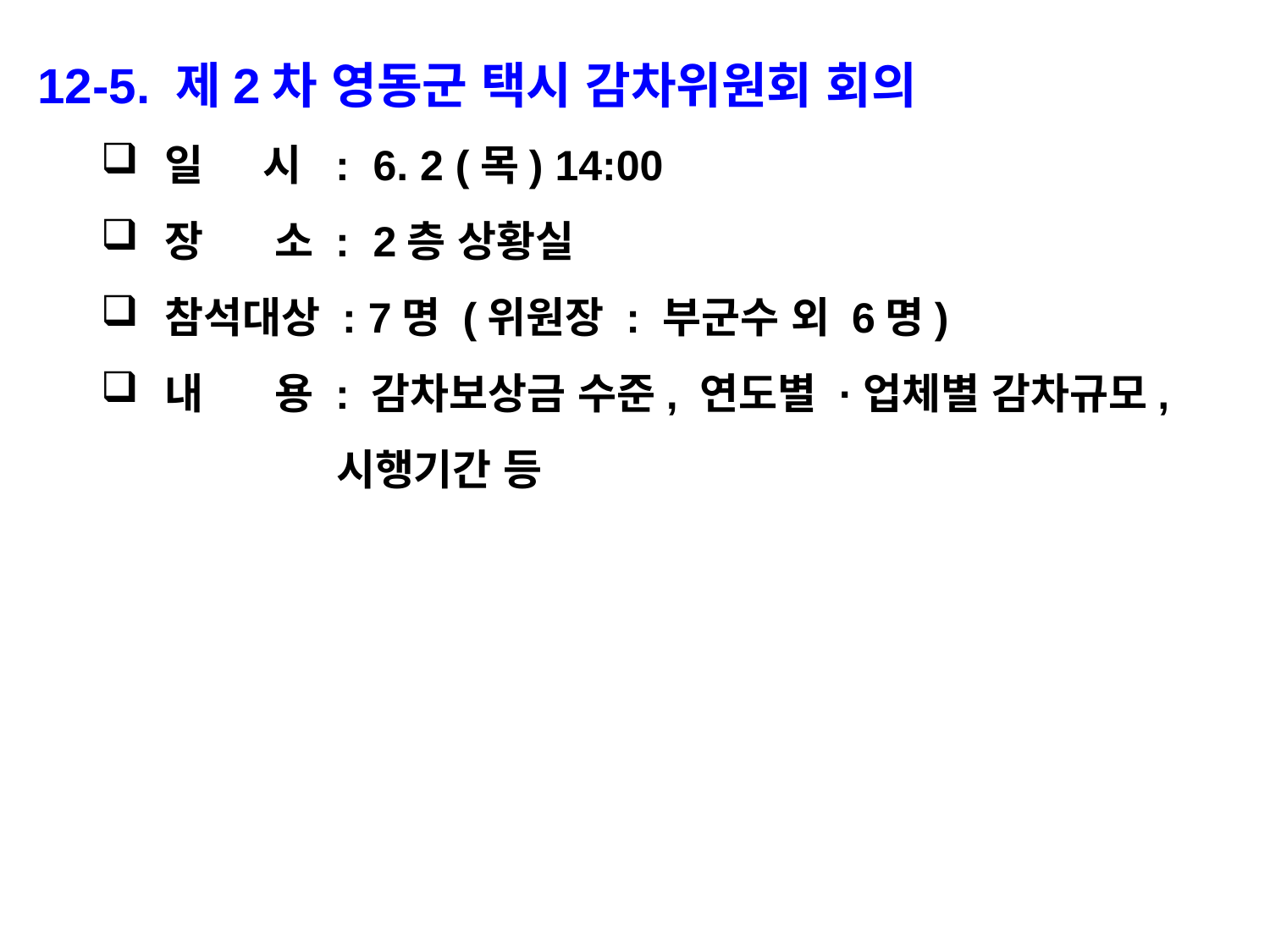

12-5. 제2차 영동군 택시 감차위원회 회의
일     시  :  6. 2 (목) 14:00
장      소 :  2층 상황실
참석대상 : 7명 (위원장 : 부군수 외 6명)
내      용 : 감차보상금 수준, 연도별 ·업체별 감차규모,
                   시행기간 등